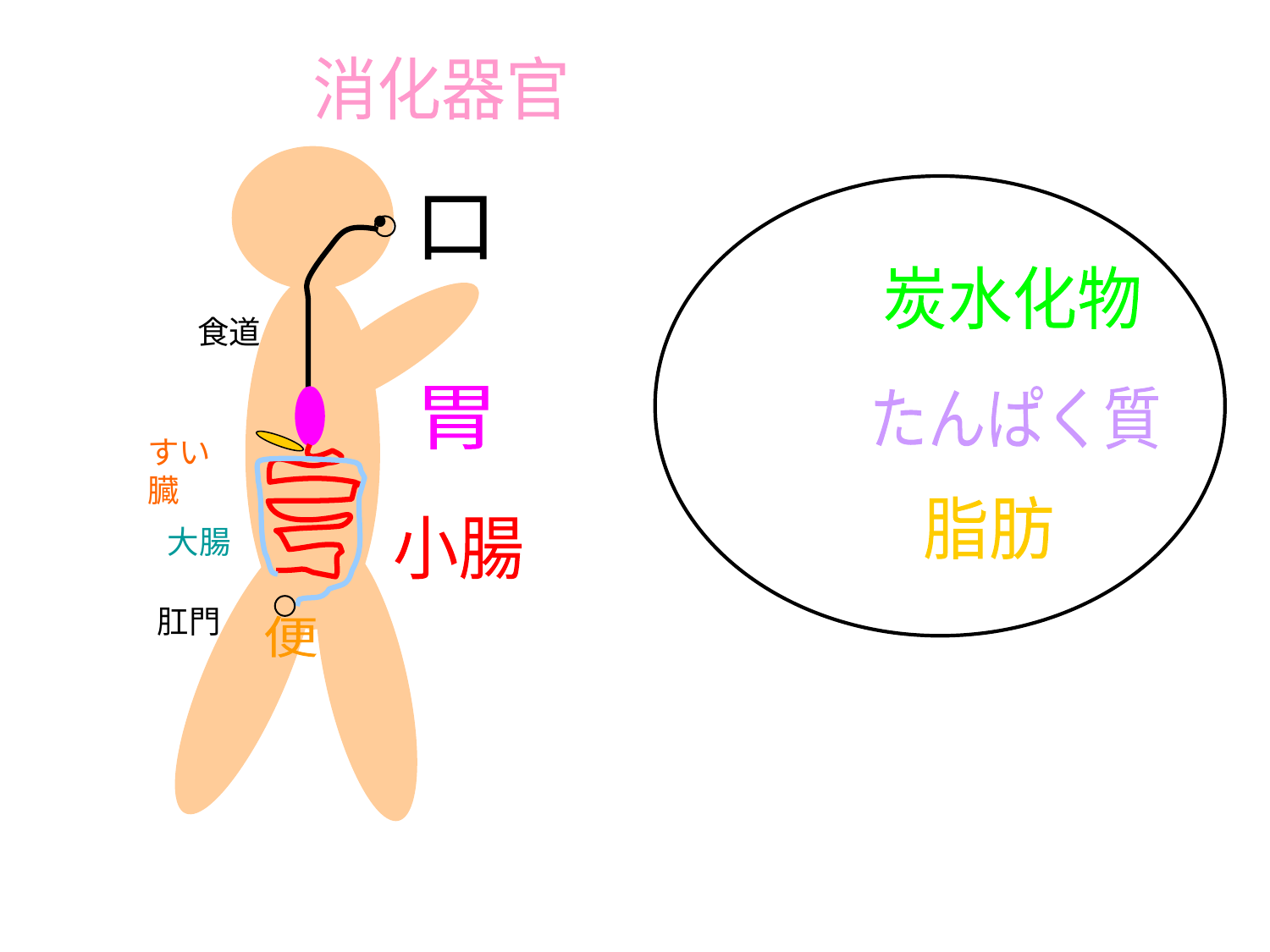

消化器官

口

米
炭水化物
食道

胃
肉
たんぱく質
すい臓

油
脂肪
大腸
小腸
肛門

便